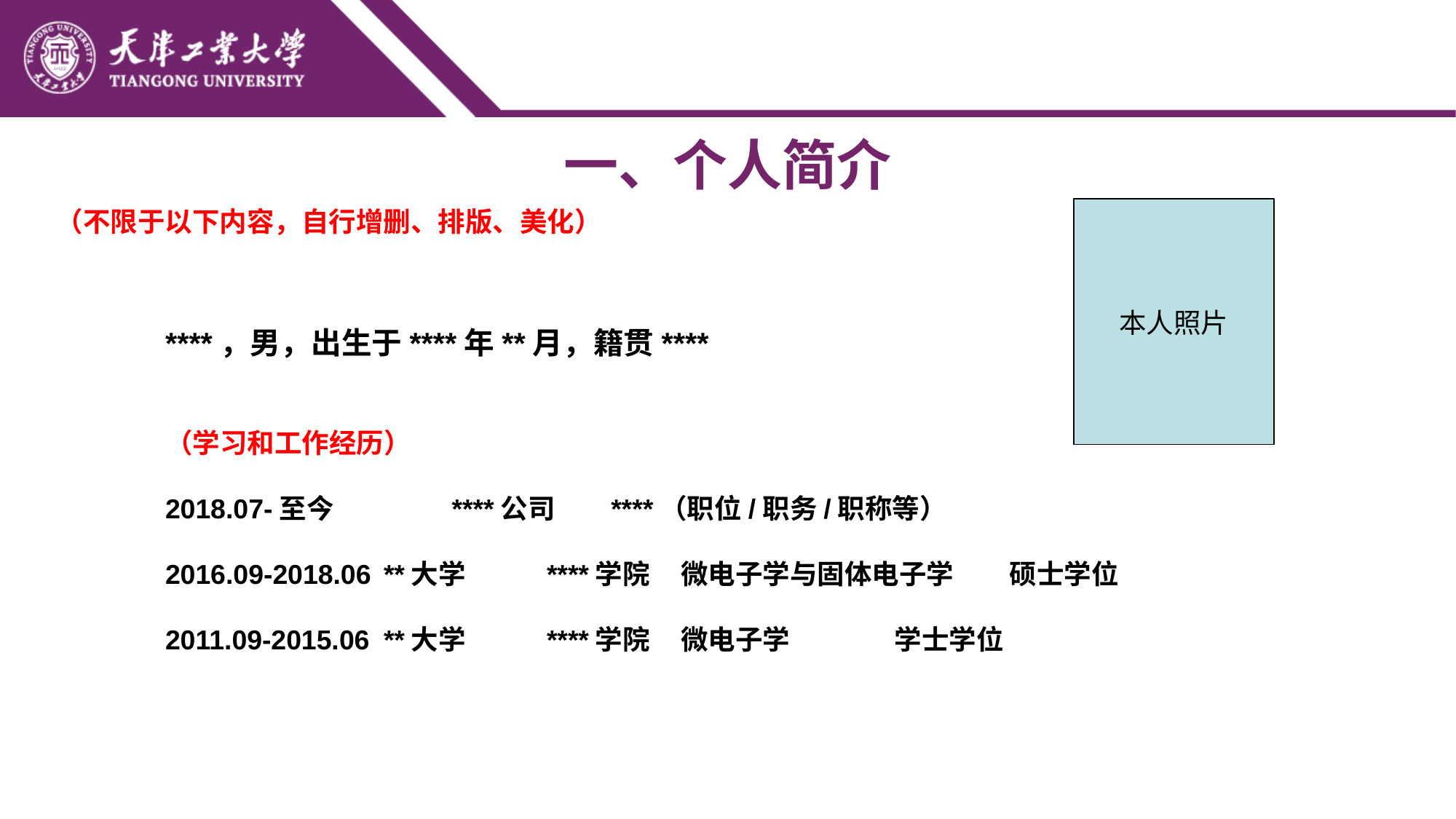

一、个人简介

（不限于以下内容，自行增删、排版、美化）
本人照片
****，男，出生于****年**月，籍贯****

（学习和工作经历）
2018.07-至今                  ****公司        ****（职位/职务/职称等）
2016.09-2018.06	**大学            ****学院     微电子学与固体电子学         硕士学位
2011.09-2015.06	**大学            ****学院     微电子学	            学士学位